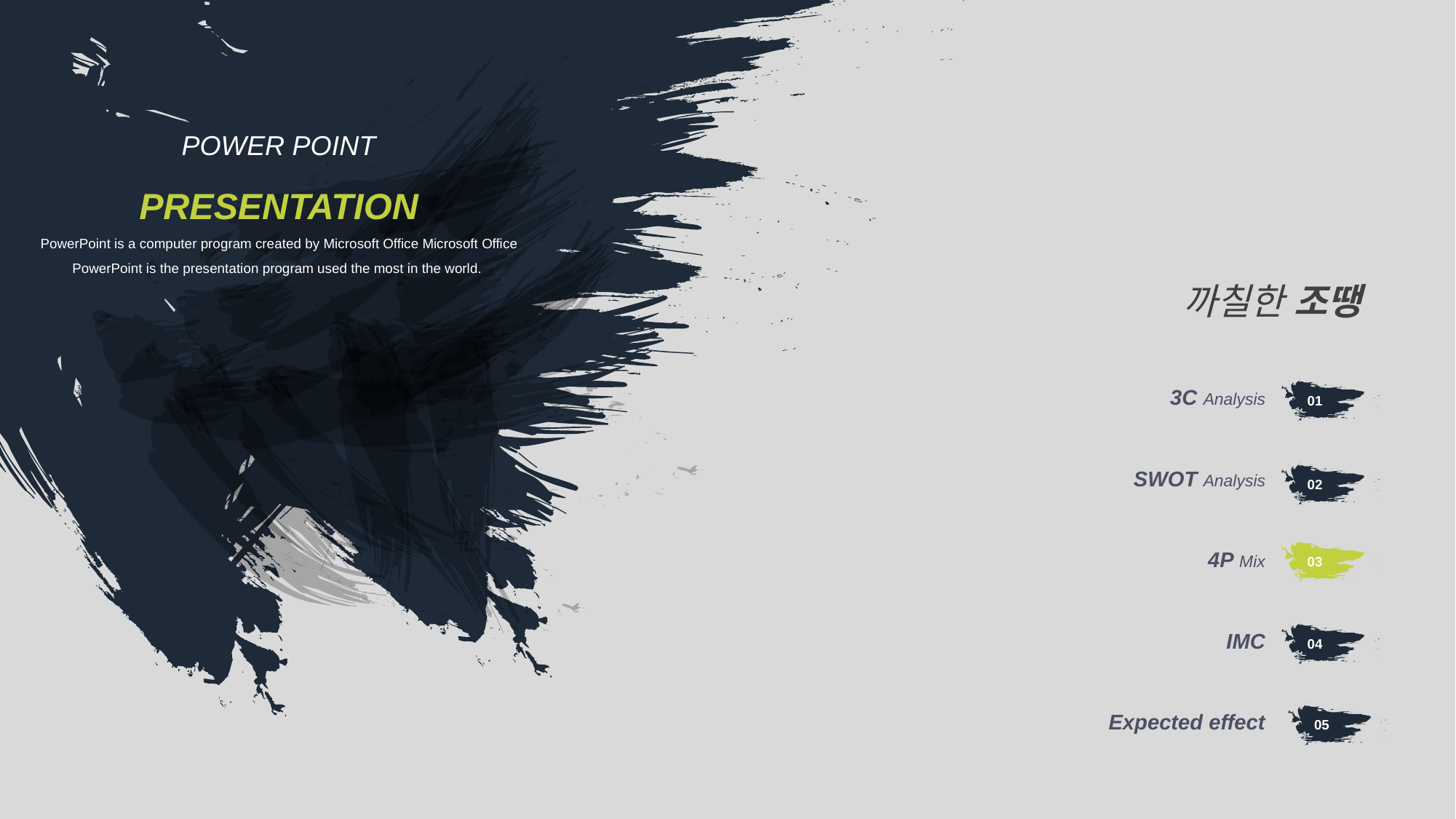

POWER POINT PRESENTATION
PowerPoint is a computer program created by Microsoft Office Microsoft Office PowerPoint is the presentation program used the most in the world.
까칠한 조땡
3C Analysis
01
SWOT Analysis
02
03
4P Mix
IMC
04
Expected effect
05